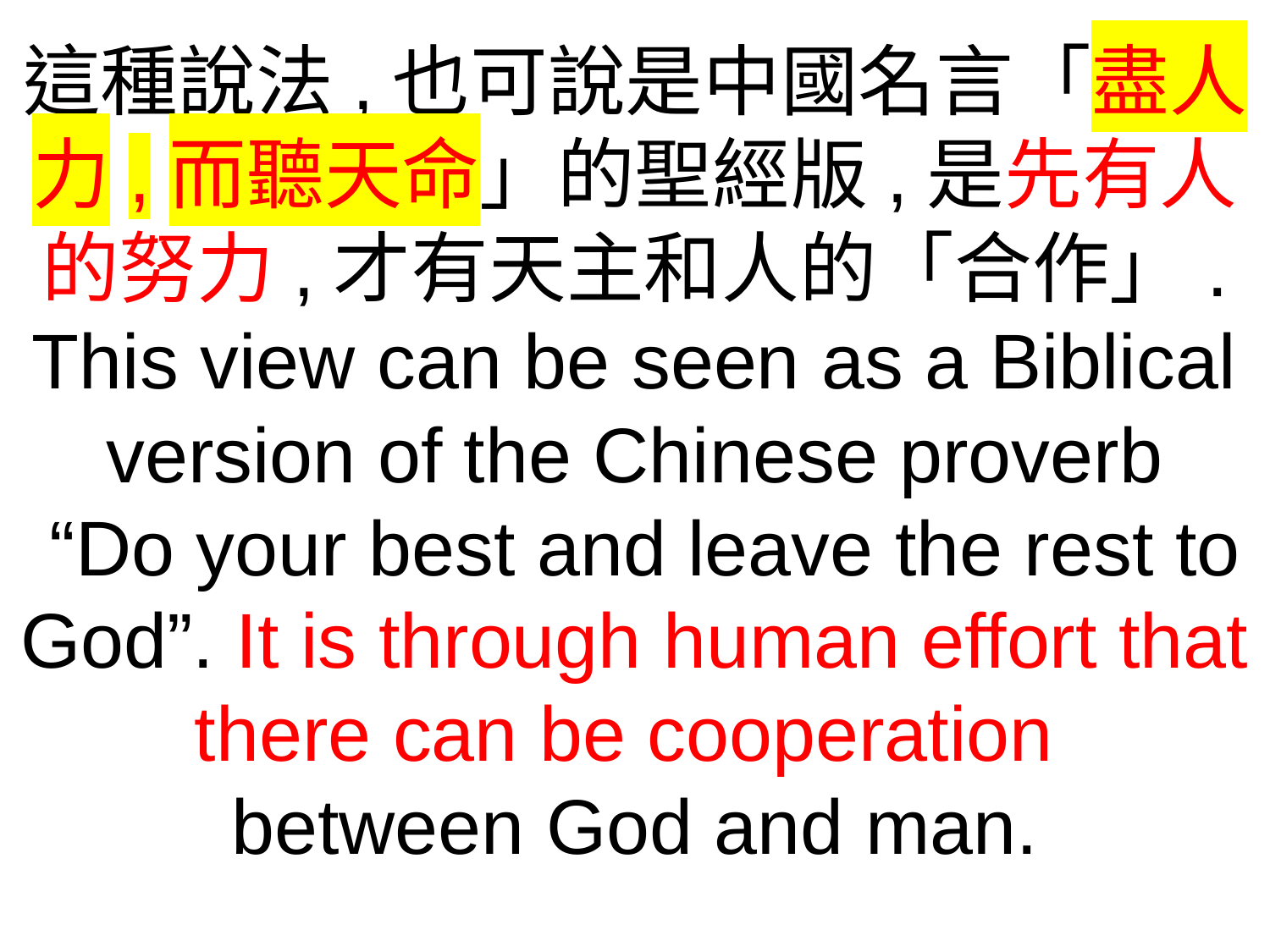

這種說法,也可說是中國名言「盡人力,而聽天命」的聖經版,是先有人的努力,才有天主和人的「合作」.
This view can be seen as a Biblical version of the Chinese proverb
 “Do your best and leave the rest to God”. It is through human effort that there can be cooperation
between God and man.